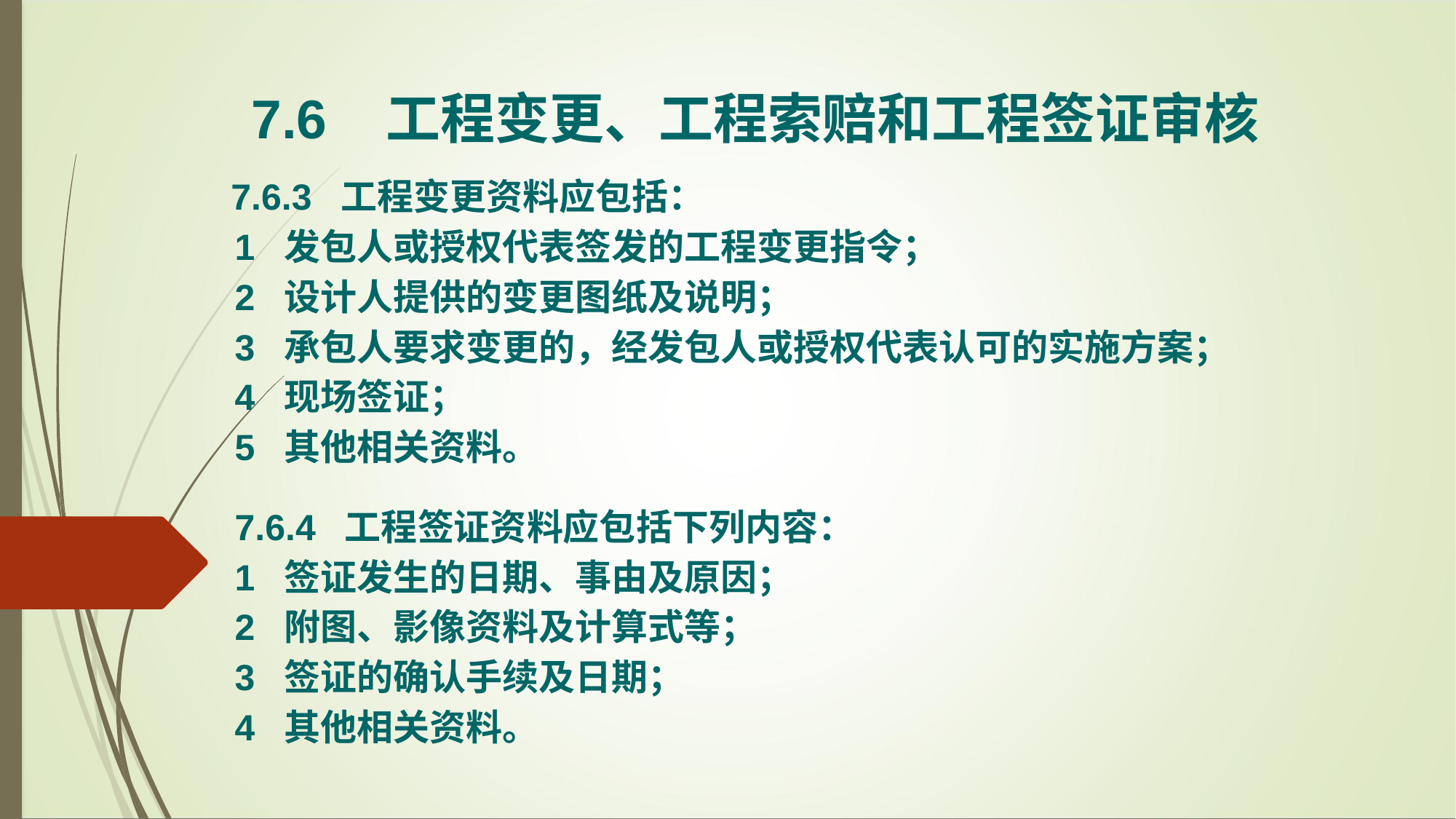

7.6   工程变更、工程索赔和工程签证审核
   7.6.3  工程变更资料应包括：
   1  发包人或授权代表签发的工程变更指令；
   2  设计人提供的变更图纸及说明；
   3  承包人要求变更的，经发包人或授权代表认可的实施方案；
   4  现场签证；
   5  其他相关资料。

   7.6.4  工程签证资料应包括下列内容：
   1  签证发生的日期、事由及原因；
   2  附图、影像资料及计算式等；
   3  签证的确认手续及日期；
   4  其他相关资料。